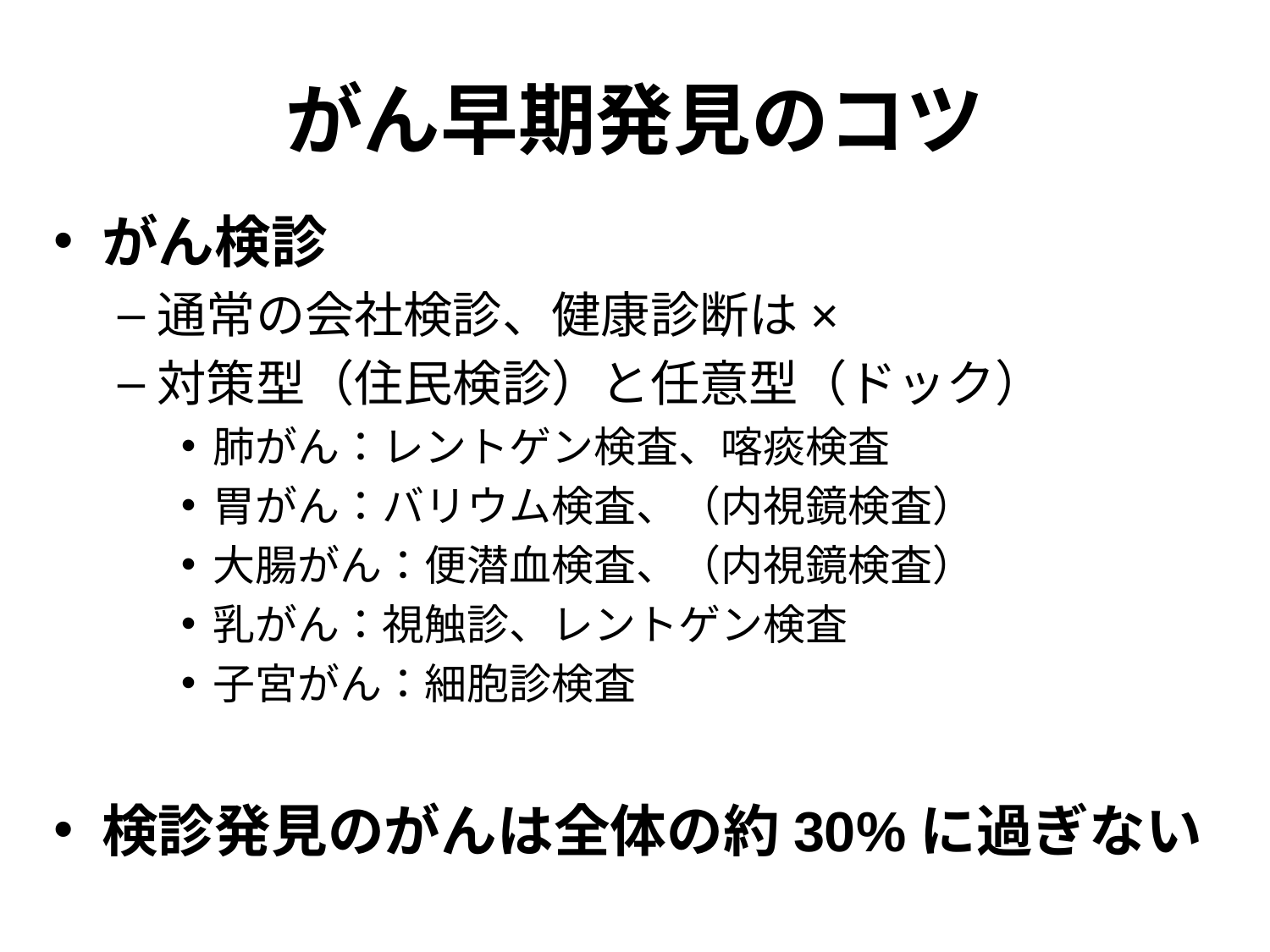

# がん早期発見のコツ
がん検診
通常の会社検診、健康診断は×
対策型（住民検診）と任意型（ドック）
肺がん：レントゲン検査、喀痰検査
胃がん：バリウム検査、（内視鏡検査）
大腸がん：便潜血検査、（内視鏡検査）
乳がん：視触診、レントゲン検査
子宮がん：細胞診検査

検診発見のがんは全体の約30%に過ぎない